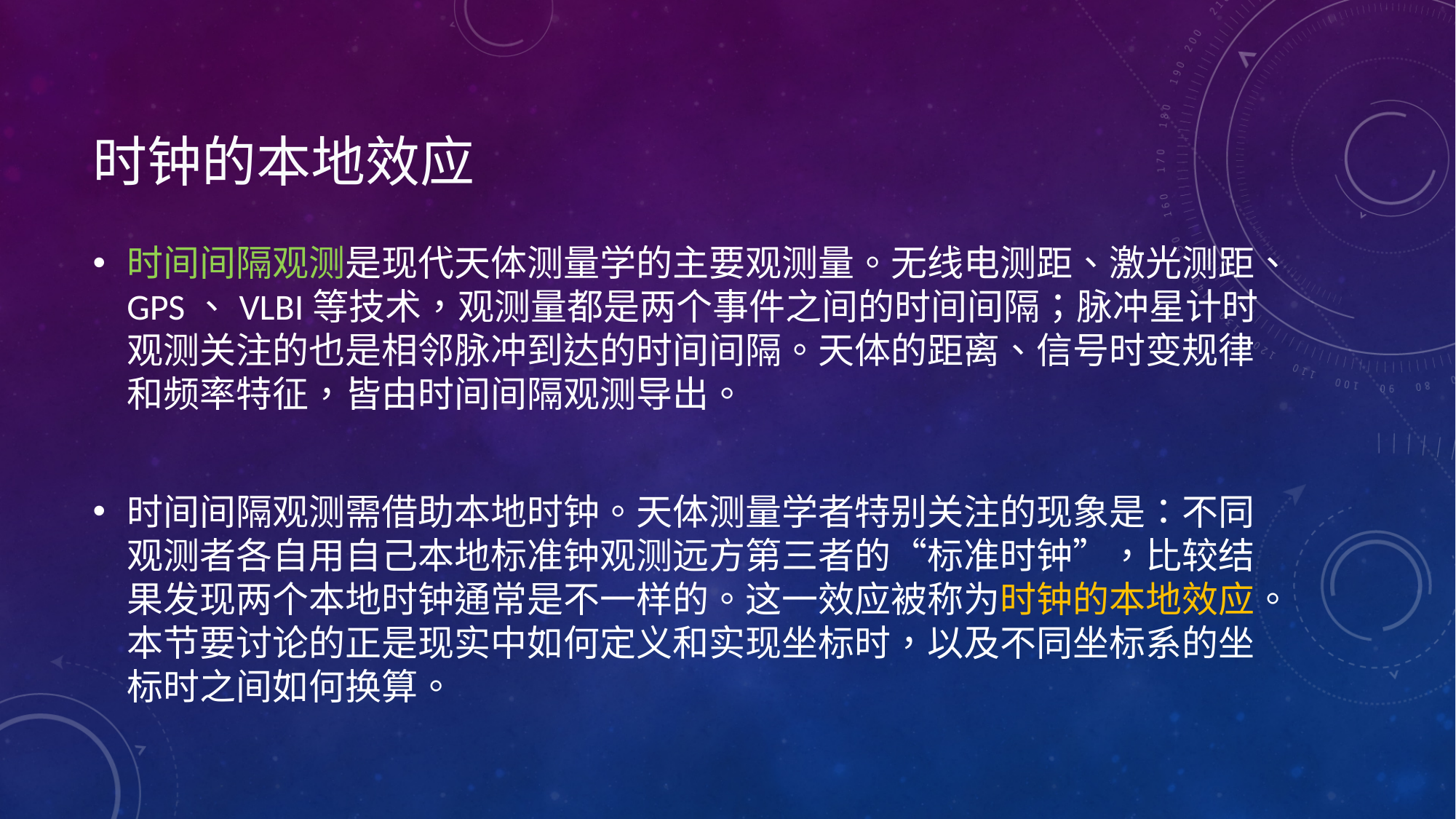

# 时钟的本地效应
时间间隔观测是现代天体测量学的主要观测量。无线电测距、激光测距、GPS、VLBI等技术，观测量都是两个事件之间的时间间隔；脉冲星计时观测关注的也是相邻脉冲到达的时间间隔。天体的距离、信号时变规律和频率特征，皆由时间间隔观测导出。

时间间隔观测需借助本地时钟。天体测量学者特别关注的现象是：不同观测者各自用自己本地标准钟观测远方第三者的“标准时钟”，比较结果发现两个本地时钟通常是不一样的。这一效应被称为时钟的本地效应。本节要讨论的正是现实中如何定义和实现坐标时，以及不同坐标系的坐标时之间如何换算。